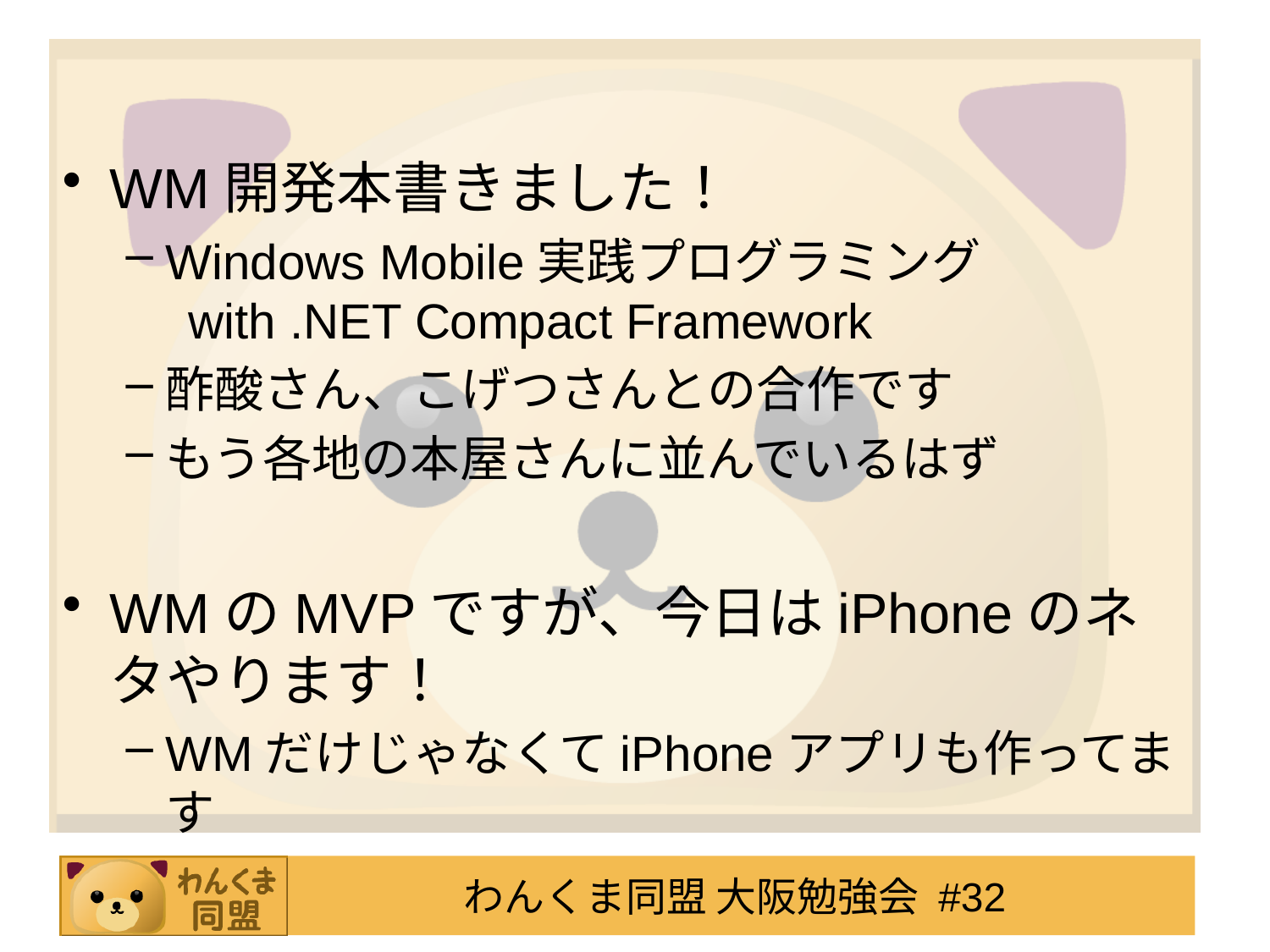

#
WM開発本書きました！
Windows Mobile実践プログラミング
 with .NET Compact Framework
酢酸さん、こげつさんとの合作です
もう各地の本屋さんに並んでいるはず

WMのMVPですが、今日はiPhoneのネタやります！
WMだけじゃなくてiPhoneアプリも作ってます